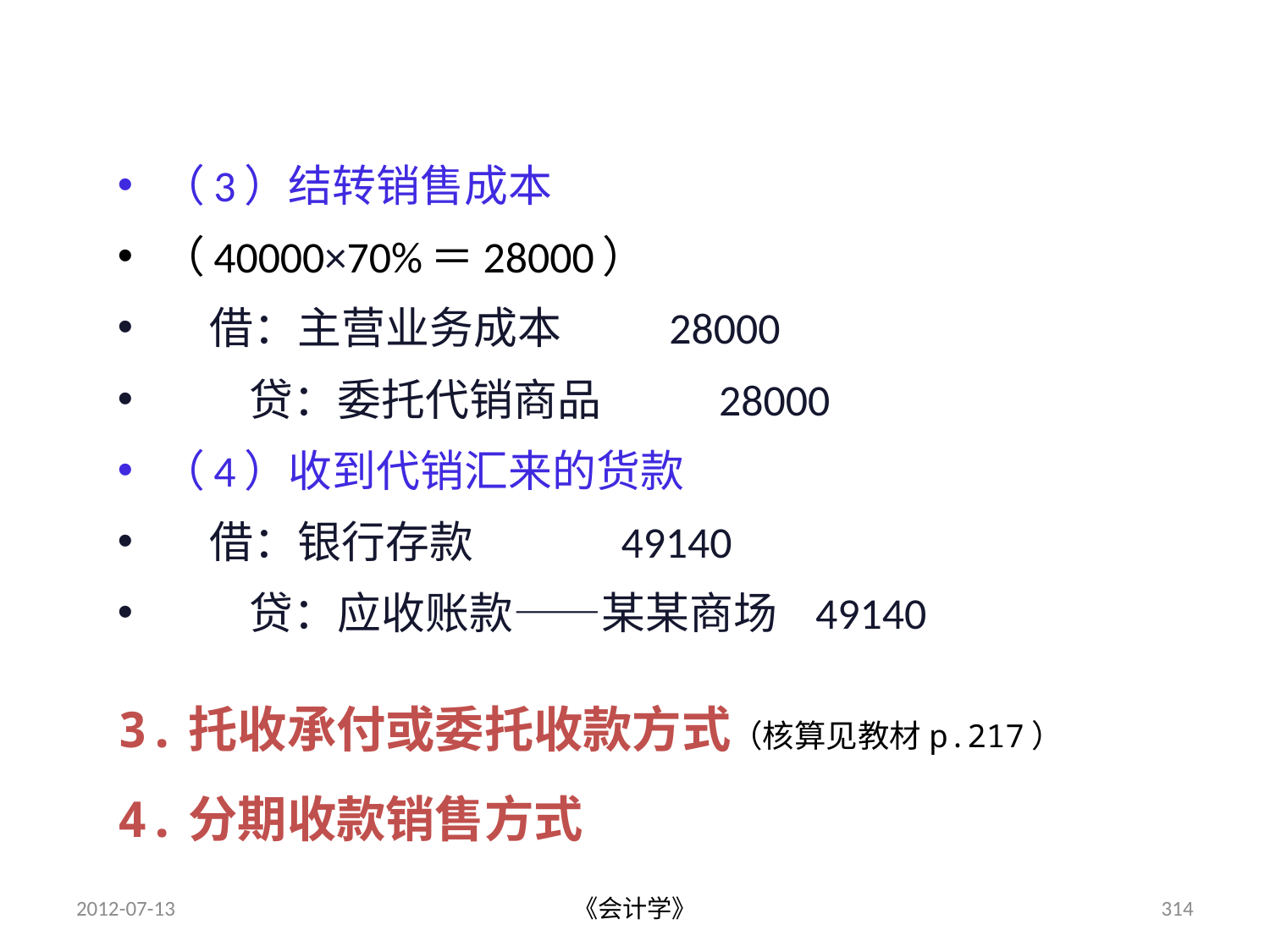

（3）结转销售成本
（40000×70%＝28000）
    借：主营业务成本          28000
        贷：委托代销商品           28000
（4）收到代销汇来的货款
    借：银行存款              49140
        贷：应收账款——某某商场   49140
3.托收承付或委托收款方式（核算见教材p.217）
4.分期收款销售方式
2012-07-13
《会计学》
314